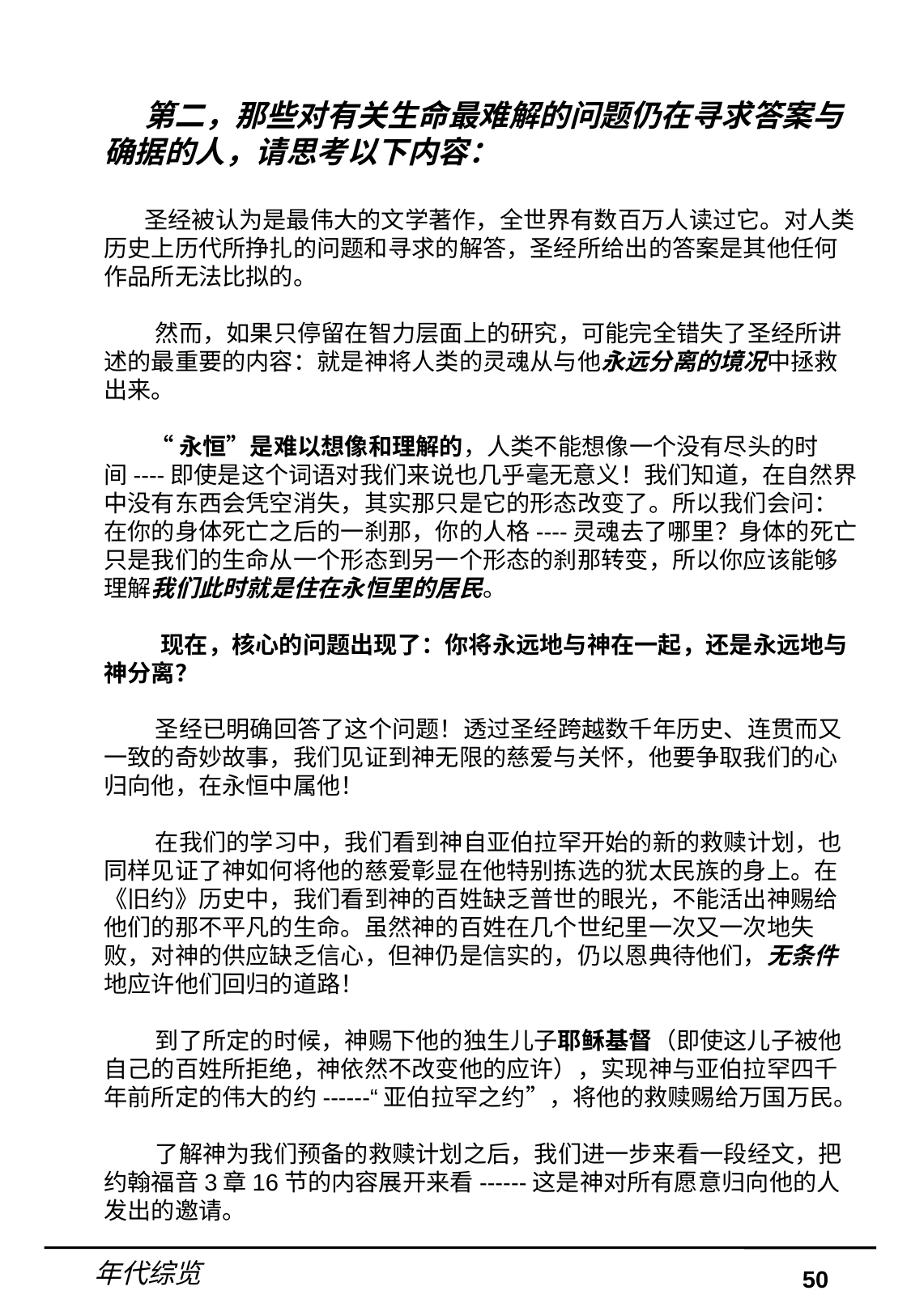

第二，那些对有关生命最难解的问题仍在寻求答案与确据的人，请思考以下内容：

圣经被认为是最伟大的文学著作，全世界有数百万人读过它。对人类历史上历代所挣扎的问题和寻求的解答，圣经所给出的答案是其他任何作品所无法比拟的。

 然而，如果只停留在智力层面上的研究，可能完全错失了圣经所讲述的最重要的内容：就是神将人类的灵魂从与他永远分离的境况中拯救出来。

 “永恒”是难以想像和理解的，人类不能想像一个没有尽头的时间----即使是这个词语对我们来说也几乎毫无意义！我们知道，在自然界中没有东西会凭空消失，其实那只是它的形态改变了。所以我们会问：在你的身体死亡之后的一刹那，你的人格----灵魂去了哪里？身体的死亡只是我们的生命从一个形态到另一个形态的刹那转变，所以你应该能够理解我们此时就是住在永恒里的居民。

  现在，核心的问题出现了：你将永远地与神在一起，还是永远地与神分离？

 圣经已明确回答了这个问题！透过圣经跨越数千年历史、连贯而又一致的奇妙故事，我们见证到神无限的慈爱与关怀，他要争取我们的心归向他，在永恒中属他！

 在我们的学习中，我们看到神自亚伯拉罕开始的新的救赎计划，也同样见证了神如何将他的慈爱彰显在他特别拣选的犹太民族的身上。在《旧约》历史中，我们看到神的百姓缺乏普世的眼光，不能活出神赐给他们的那不平凡的生命。虽然神的百姓在几个世纪里一次又一次地失败，对神的供应缺乏信心，但神仍是信实的，仍以恩典待他们，无条件地应许他们回归的道路！

 到了所定的时候，神赐下他的独生儿子耶稣基督（即使这儿子被他自己的百姓所拒绝，神依然不改变他的应许），实现神与亚伯拉罕四千年前所定的伟大的约------“亚伯拉罕之约”，将他的救赎赐给万国万民。

 了解神为我们预备的救赎计划之后，我们进一步来看一段经文，把约翰福音3章16节的内容展开来看------这是神对所有愿意归向他的人发出的邀请。

年代综览
50